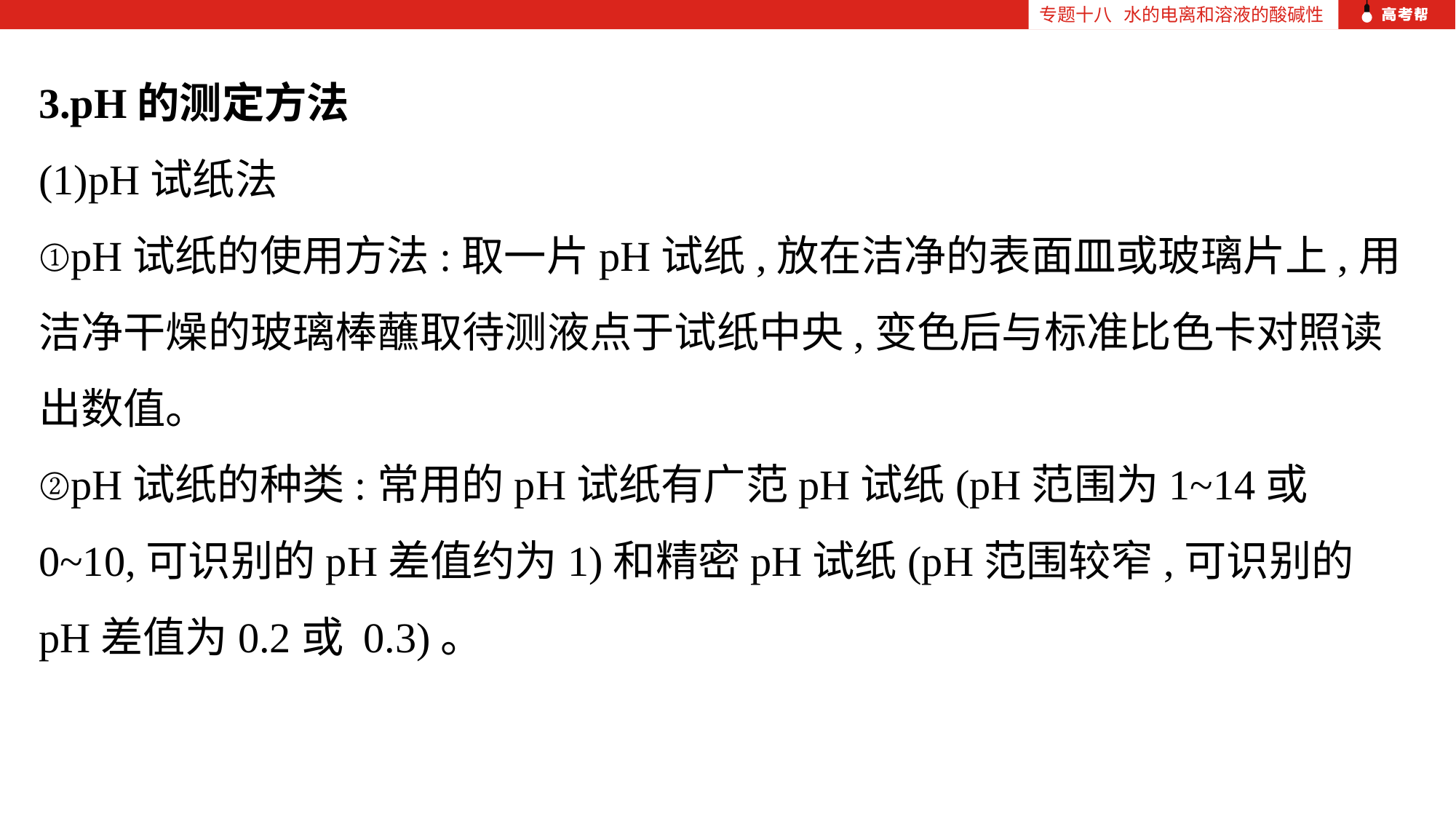

专题十八   水的电离和溶液的酸碱性
3.pH的测定方法
(1)pH试纸法
①pH试纸的使用方法:取一片pH试纸,放在洁净的表面皿或玻璃片上,用洁净干燥的玻璃棒蘸取待测液点于试纸中央,变色后与标准比色卡对照读出数值。
②pH试纸的种类:常用的pH试纸有广范pH试纸(pH范围为1~14或0~10,可识别的pH差值约为1)和精密pH试纸(pH范围较窄,可识别的pH差值为0.2或 0.3)。